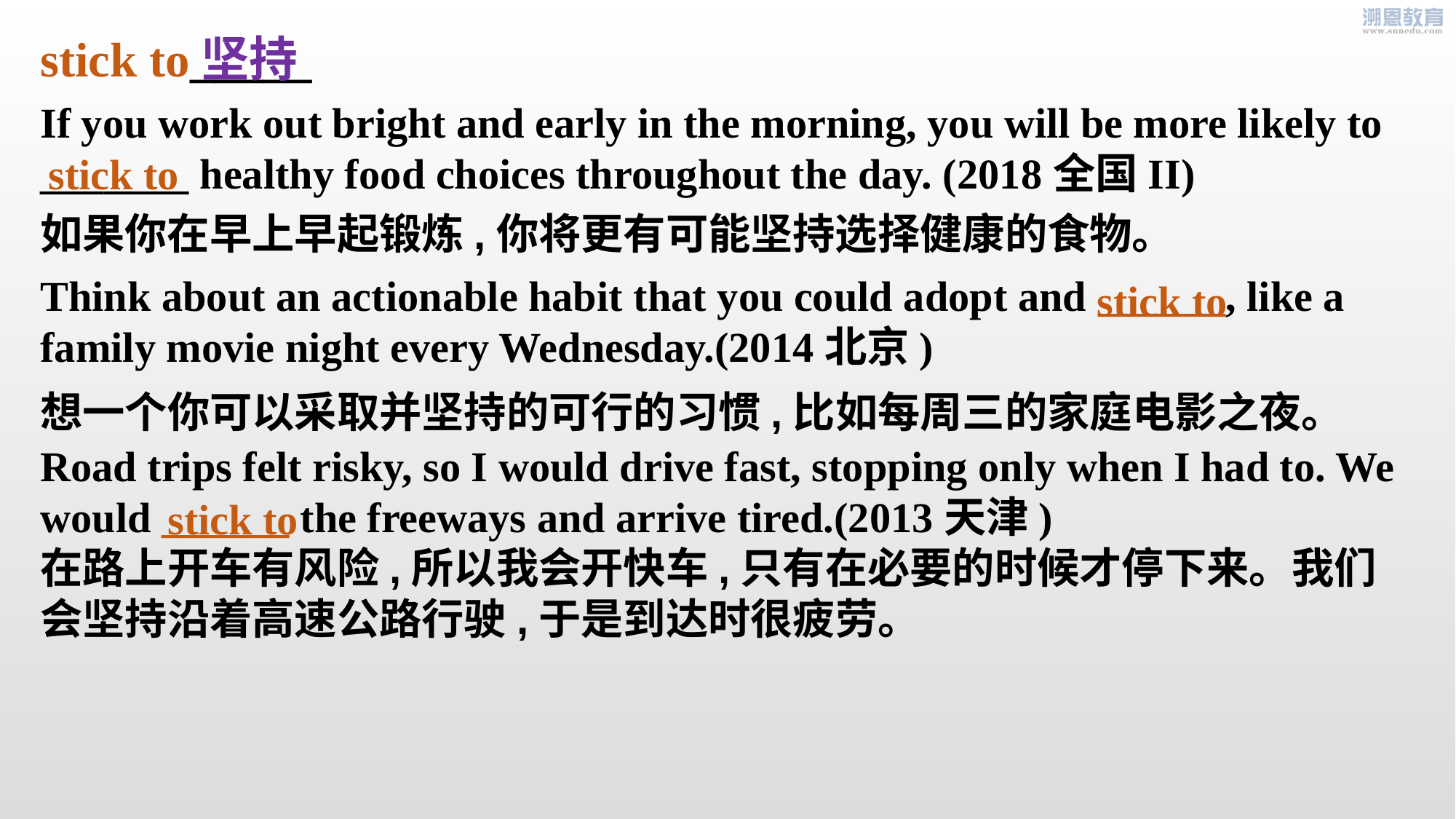

stick to_____
坚持
If you work out bright and early in the morning, you will be more likely to _______ healthy food choices throughout the day. (2018全国II)
stick to
如果你在早上早起锻炼,你将更有可能坚持选择健康的食物。
Think about an actionable habit that you could adopt and ______, like a family movie night every Wednesday.(2014北京)
stick to
想一个你可以采取并坚持的可行的习惯,比如每周三的家庭电影之夜。
Road trips felt risky, so I would drive fast, stopping only when I had to. We would ______ the freeways and arrive tired.(2013天津)
stick to
在路上开车有风险,所以我会开快车,只有在必要的时候才停下来。我们会坚持沿着高速公路行驶,于是到达时很疲劳。